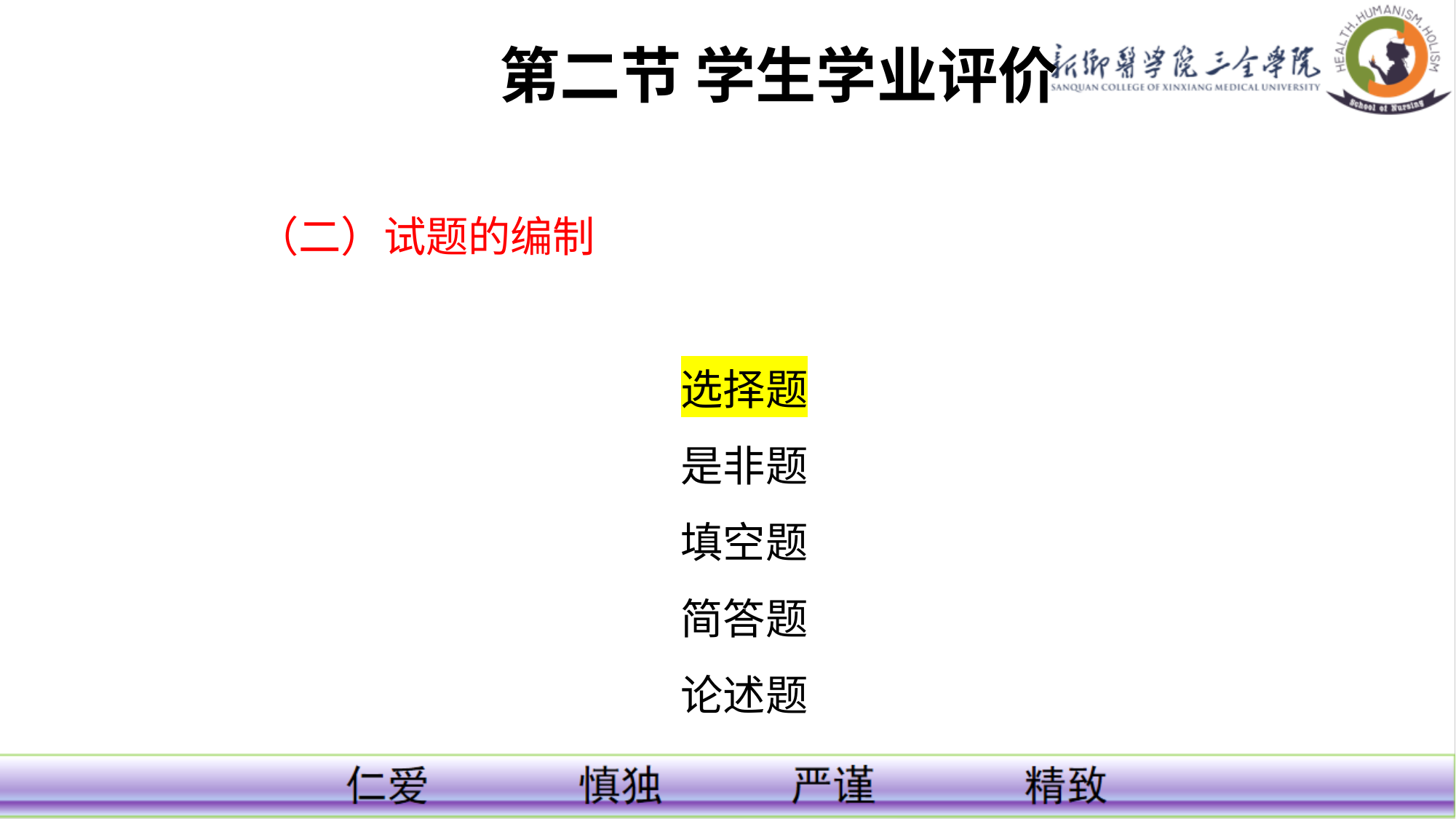

# 第二节 学生学业评价
（二）试题的编制

选择题
是非题
填空题
简答题
论述题